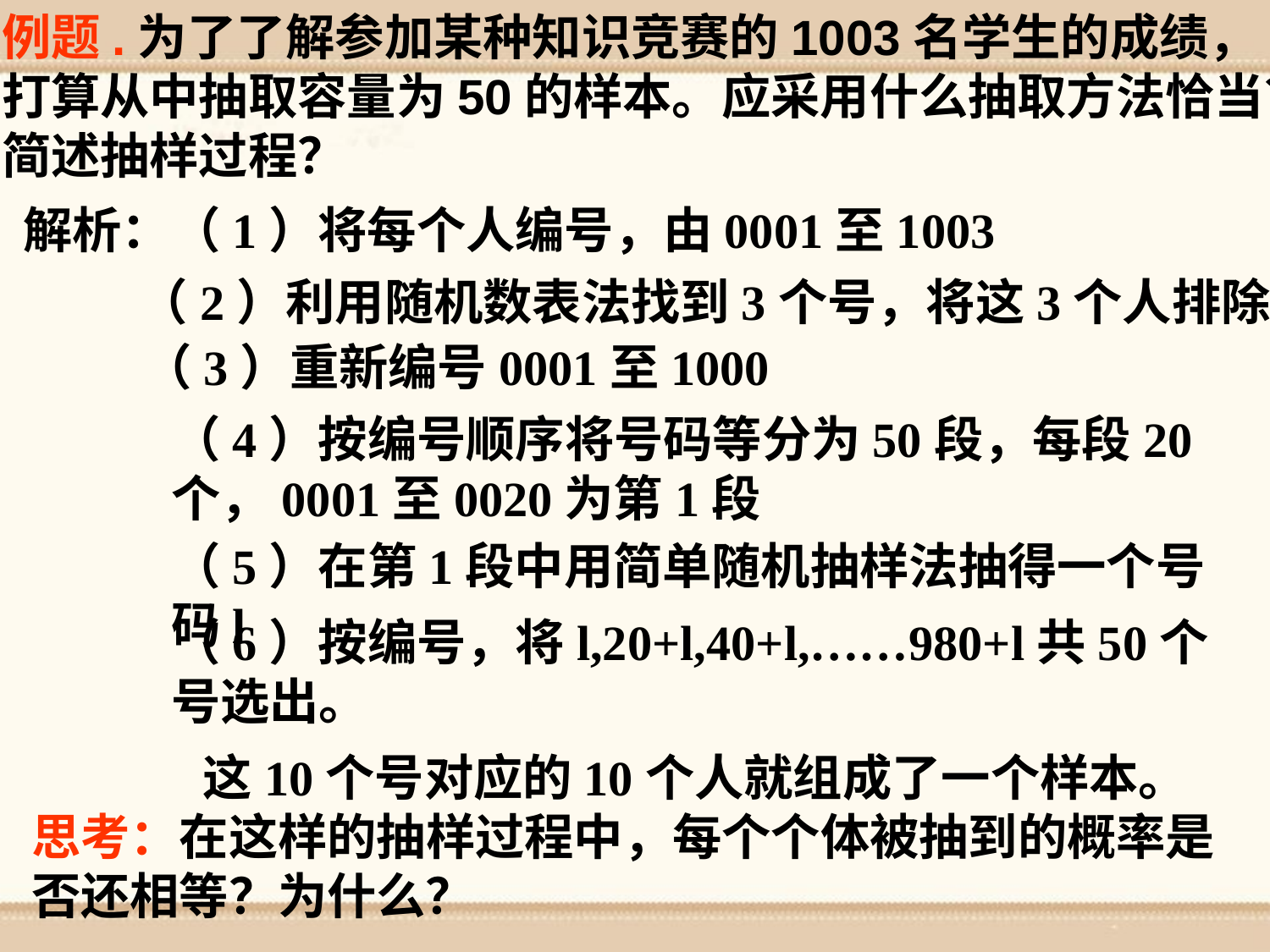

例题.为了了解参加某种知识竞赛的1003名学生的成绩，
打算从中抽取容量为50的样本。应采用什么抽取方法恰当？
简述抽样过程？
解析：（1）将每个人编号，由0001至1003
（2）利用随机数表法找到3个号，将这3个人排除
（3）重新编号0001至1000
（4）按编号顺序将号码等分为50段，每段20个，0001至0020为第1段
（5）在第1段中用简单随机抽样法抽得一个号码l
（6）按编号，将l,20+l,40+l,……980+l共50个号选出。
这10个号对应的10个人就组成了一个样本。
思考：在这样的抽样过程中，每个个体被抽到的概率是否还相等？为什么？